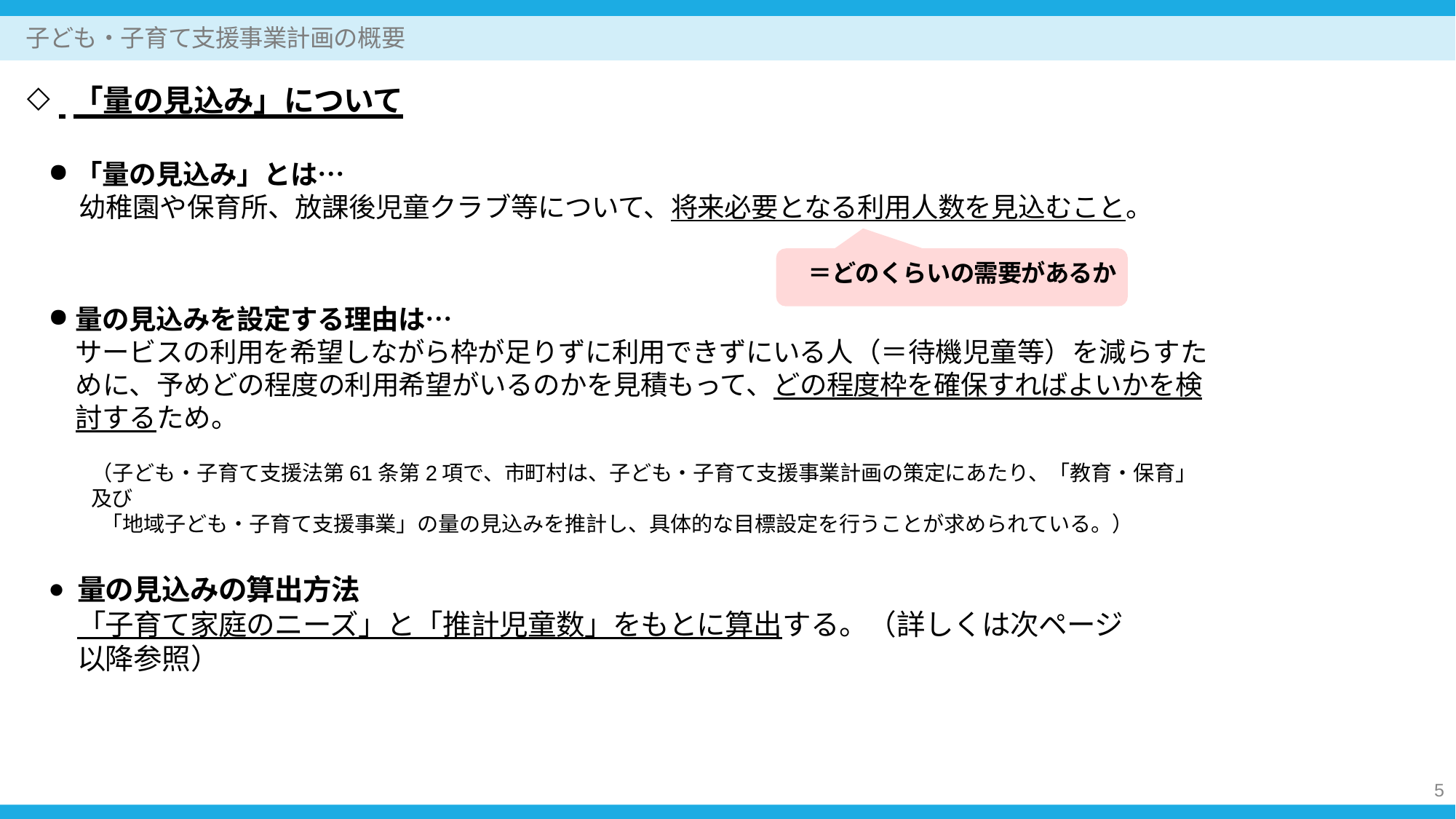

子ども・子育て支援事業計画の概要
 「量の見込み」について
「量の見込み」とは…
幼稚園や保育所、放課後児童クラブ等について、将来必要となる利用人数を見込むこと。

＝どのくらいの需要があるか
量の見込みを設定する理由は…
サービスの利用を希望しながら枠が足りずに利用できずにいる人（＝待機児童等）を減らすために、予めどの程度の利用希望がいるのかを見積もって、どの程度枠を確保すればよいかを検討するため。
（子ども・子育て支援法第61条第2項で、市町村は、子ども・子育て支援事業計画の策定にあたり、「教育・保育」及び
「地域子ども・子育て支援事業」の量の見込みを推計し、具体的な目標設定を行うことが求められている。）

量の見込みの算出方法
「子育て家庭のニーズ」と「推計児童数」をもとに算出する。（詳しくは次ページ以降参照）
5